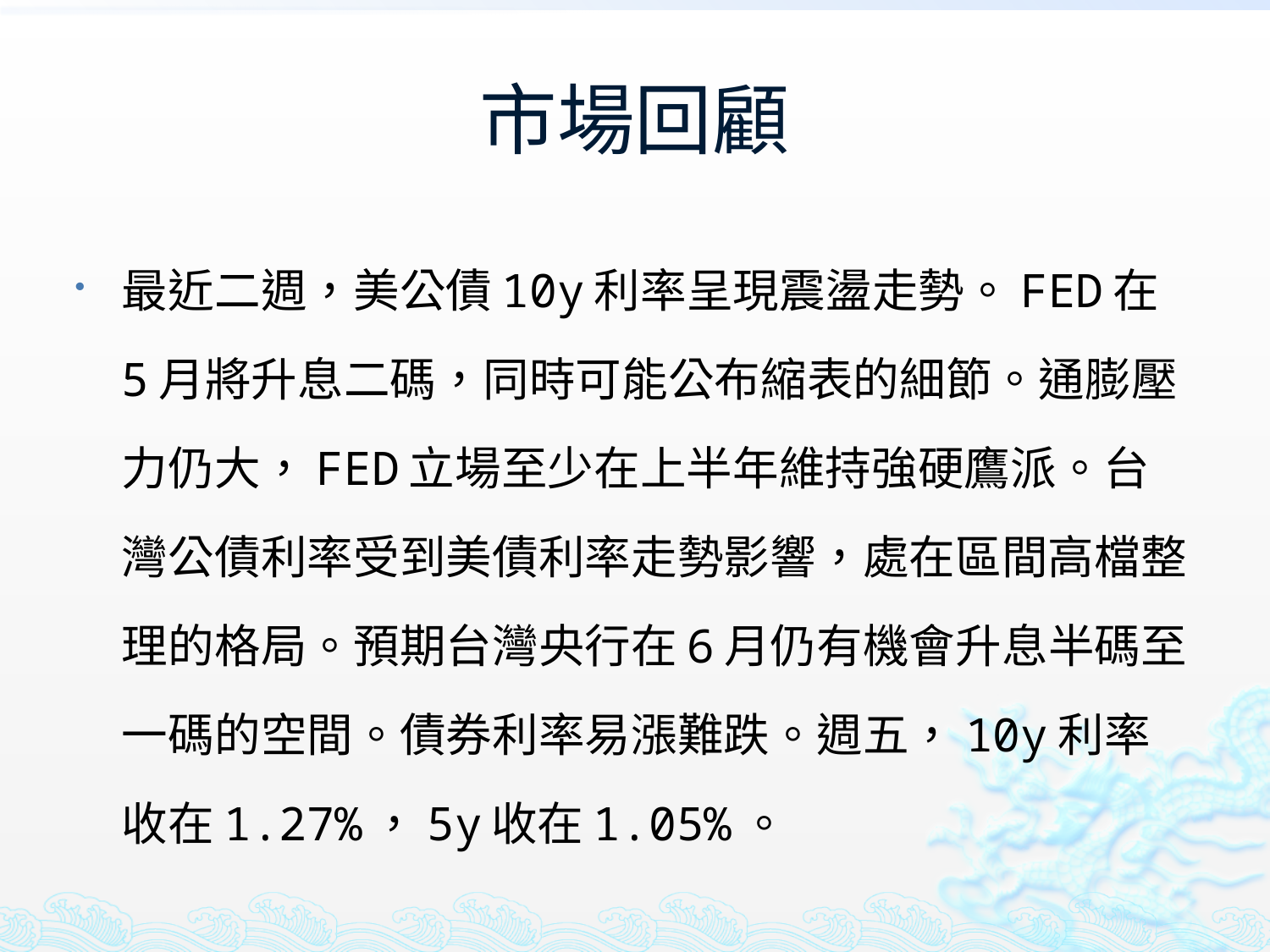

# 市場回顧
最近二週，美公債10y利率呈現震盪走勢。FED在5月將升息二碼，同時可能公布縮表的細節。通膨壓力仍大，FED立場至少在上半年維持強硬鷹派。台灣公債利率受到美債利率走勢影響，處在區間高檔整理的格局。預期台灣央行在6月仍有機會升息半碼至一碼的空間。債券利率易漲難跌。週五，10y利率收在1.27%，5y收在1.05%。